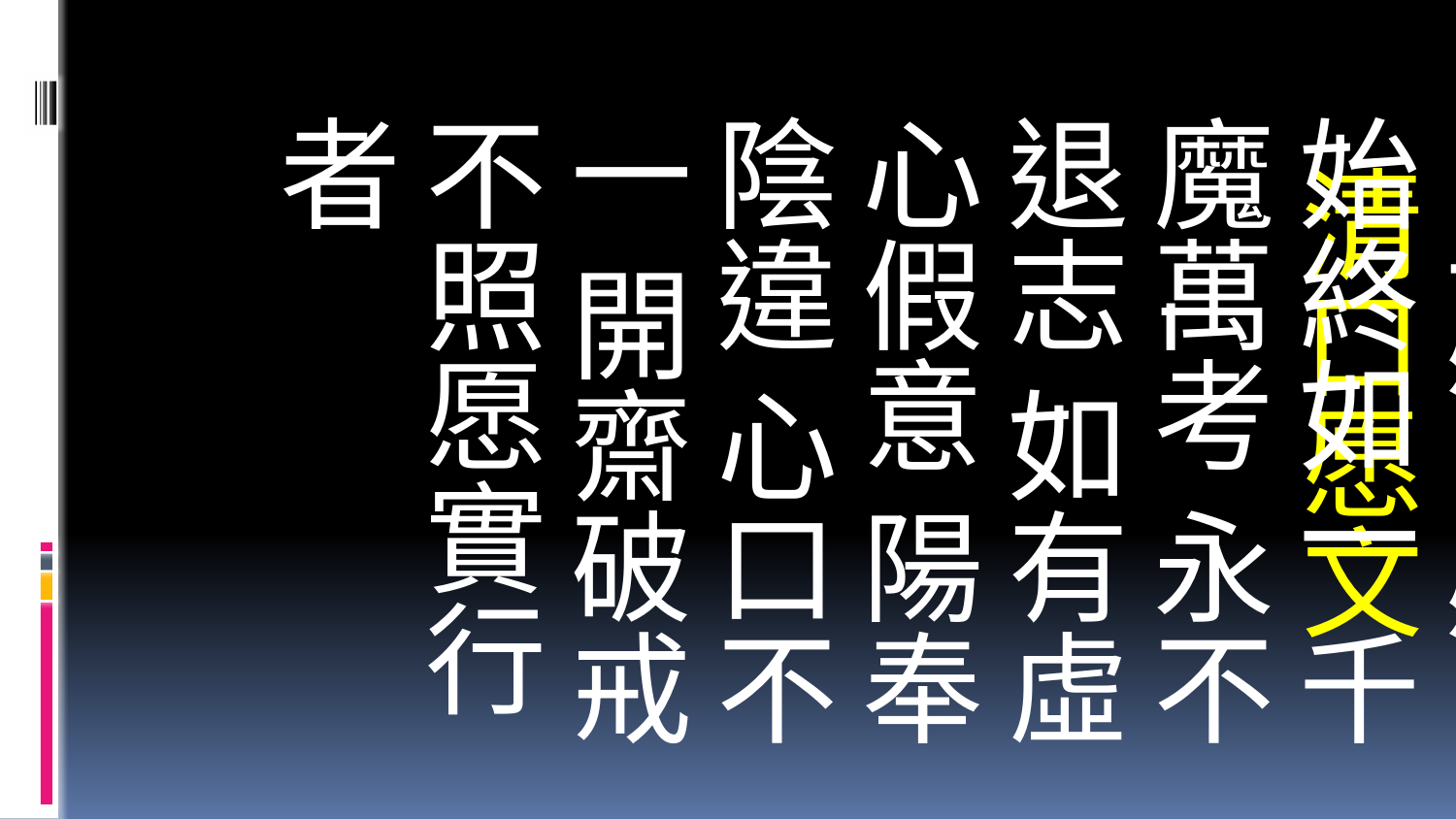

立愿了愿 始終如一 千魔萬考 永不退志 如有虛心假意 陽奉陰違 心口不一 開齋破戒 不照愿實行者

# 清口愿文